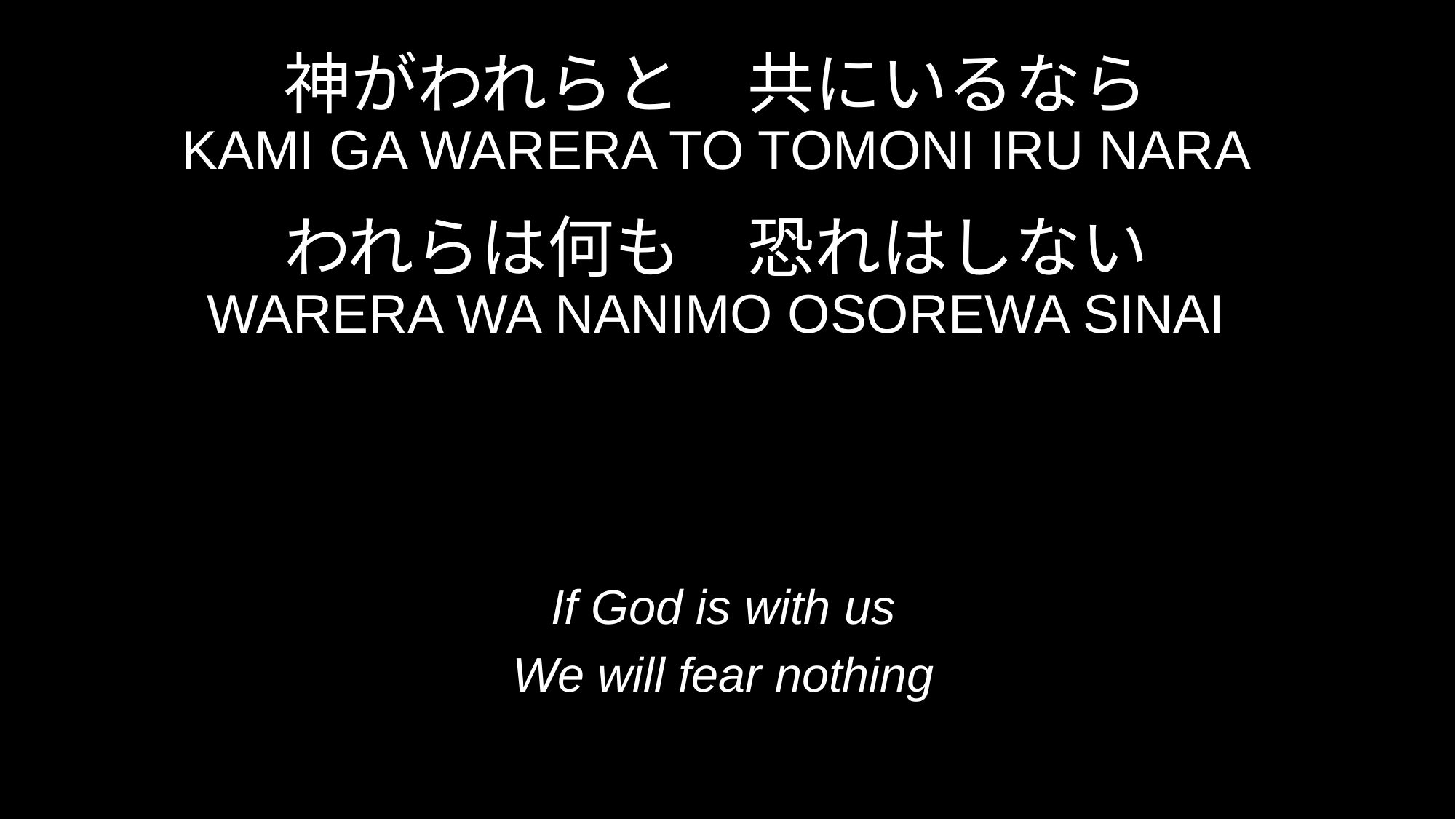

# 神がわれらと　共にいるなら KAMI GA WARERA TO TOMONI IRU NARA われらは何も　恐れはしない WARERA WA NANIMO OSOREWA SINAI
If God is with us
We will fear nothing